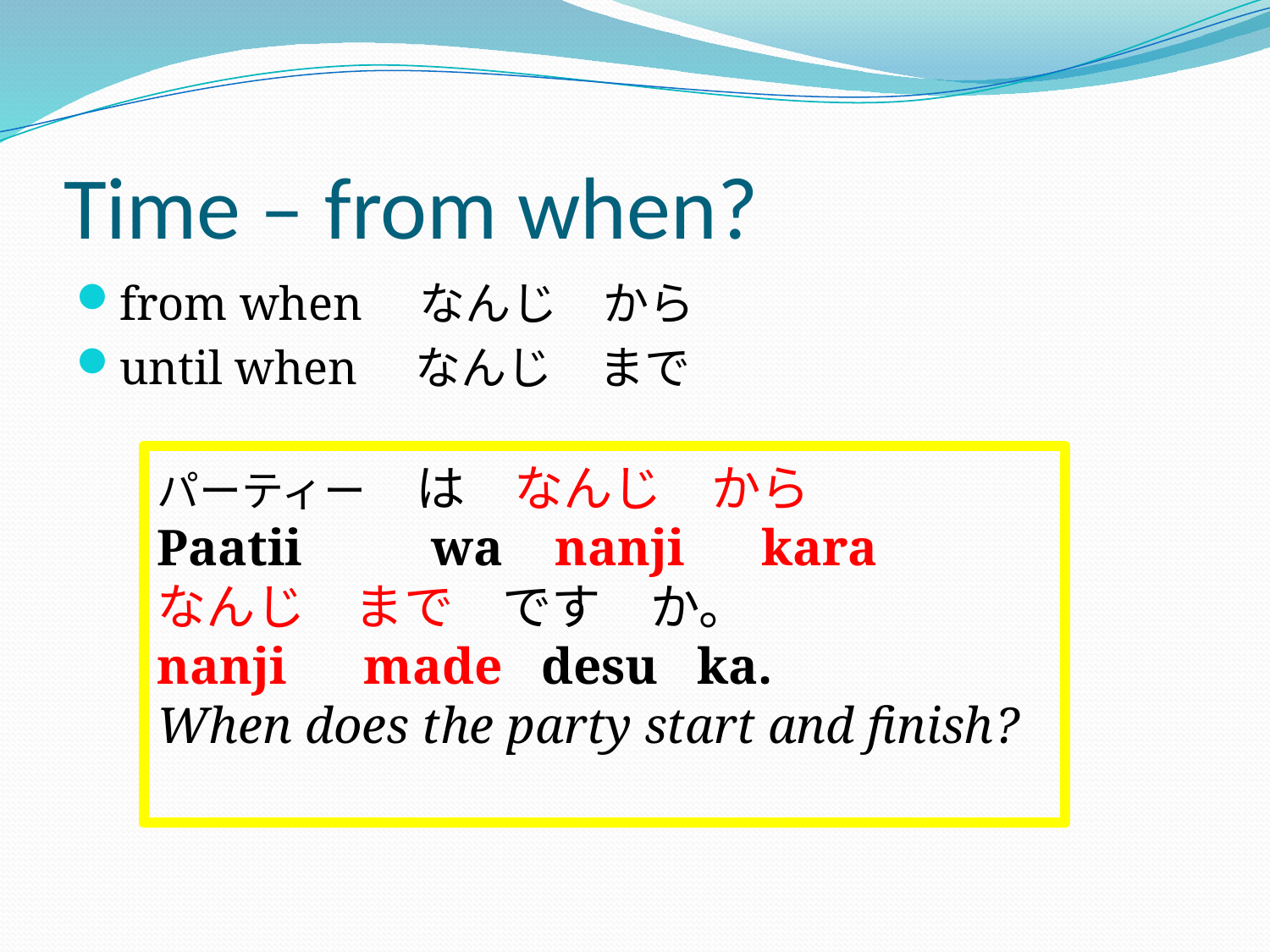

# Time – from when?
from when　なんじ　から
until when　なんじ　まで

パーティー　は　なんじ　から
Paatii          wa    nanji      kara
なんじ　まで　です　か。
nanji      made   desu   ka.
When does the party start and finish?